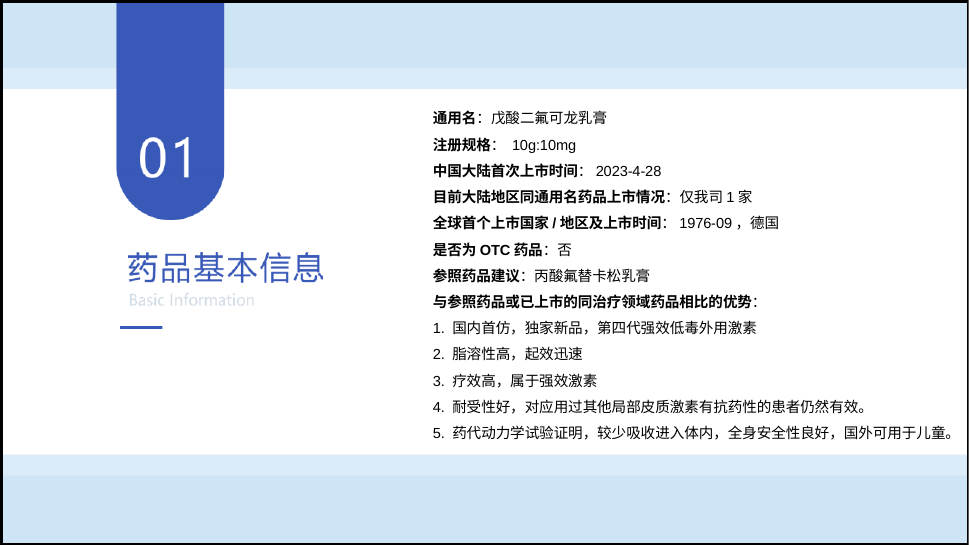

通用名：戊酸二氟可龙乳膏
注册规格： 10g:10mg
中国大陆首次上市时间：2023-4-28
目前大陆地区同通用名药品上市情况：仅我司1家
全球首个上市国家/地区及上市时间：1976-09，德国
是否为OTC药品：否
参照药品建议：丙酸氟替卡松乳膏
与参照药品或已上市的同治疗领域药品相比的优势：
1. 国内首仿，独家新品，第四代强效低毒外用激素
2. 脂溶性高，起效迅速
3. 疗效高，属于强效激素
4. 耐受性好，对应用过其他局部皮质激素有抗药性的患者仍然有效。
5. 药代动力学试验证明，较少吸收进入体内，全身安全性良好，国外可用于儿童。